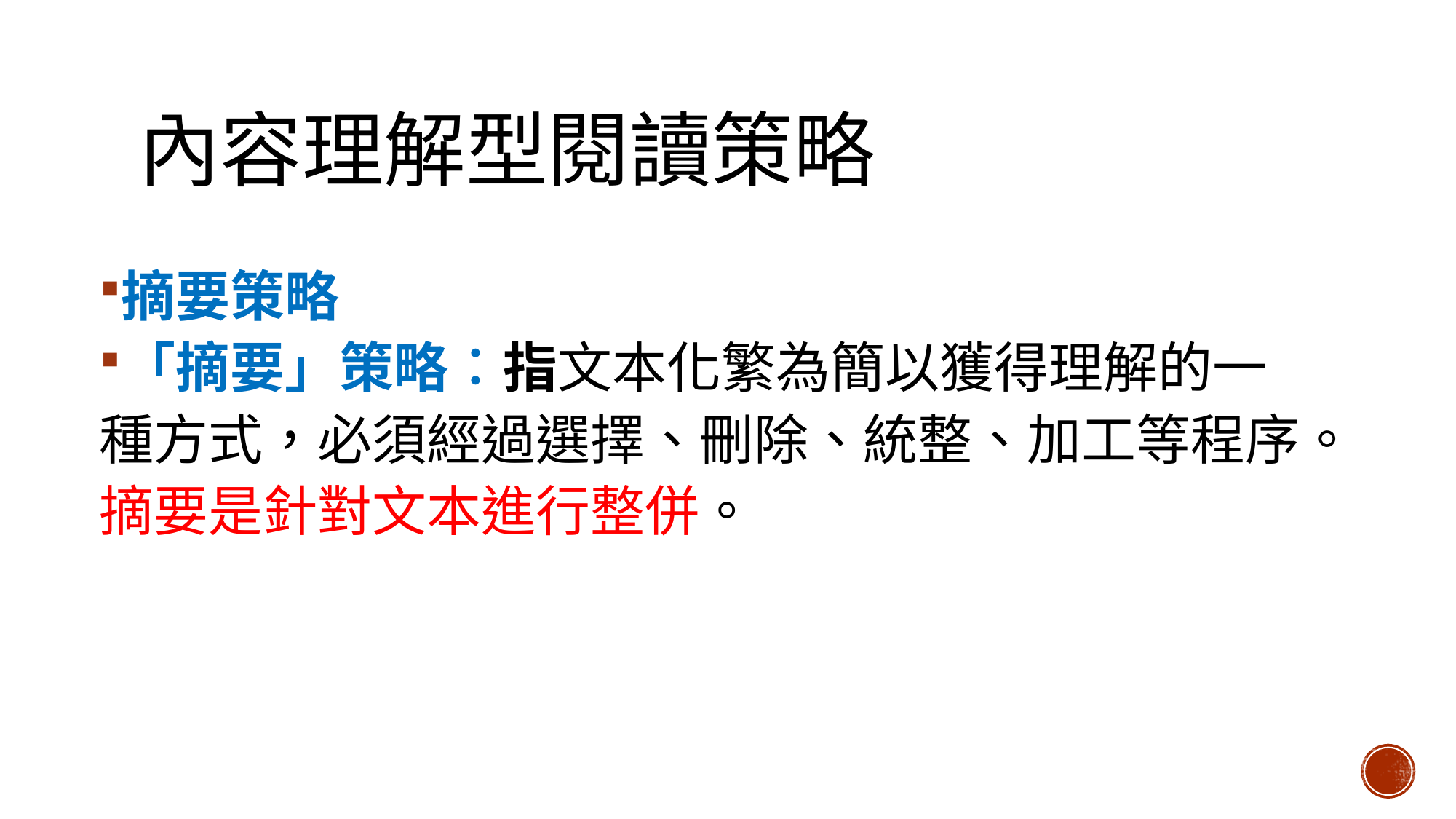

# 內容理解型閱讀策略
摘要策略
「摘要」策略︰指文本化繁為簡以獲得理解的一種方式，必須經過選擇、刪除、統整、加工等程序。摘要是針對文本進行整併。